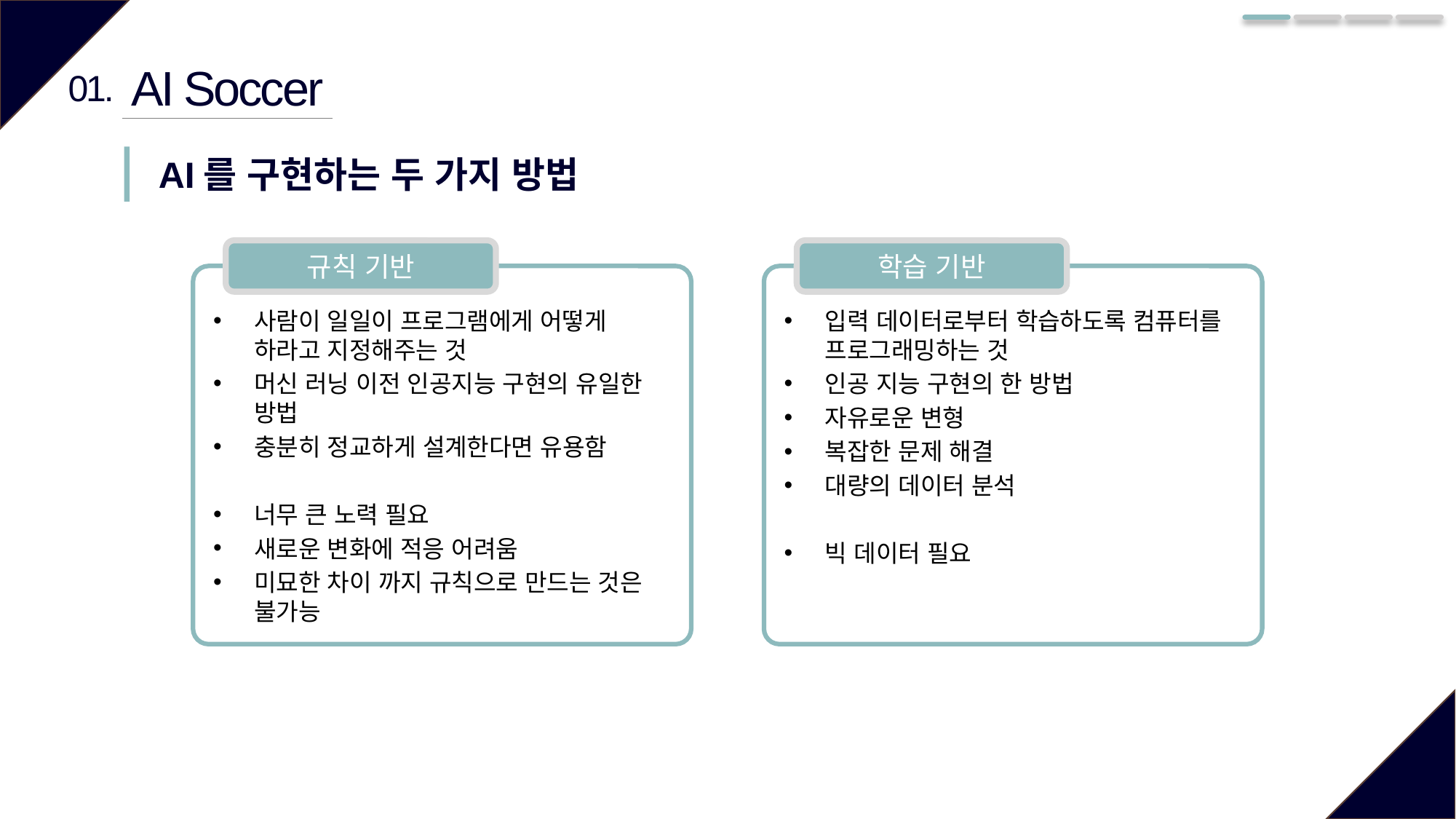

AI Soccer
01.

AI를 구현하는 두 가지 방법
규칙 기반
학습 기반

사람이 일일이 프로그램에게 어떻게 하라고 지정해주는 것
머신 러닝 이전 인공지능 구현의 유일한 방법
충분히 정교하게 설계한다면 유용함

너무 큰 노력 필요
새로운 변화에 적응 어려움
미묘한 차이 까지 규칙으로 만드는 것은 불가능
입력 데이터로부터 학습하도록 컴퓨터를 프로그래밍하는 것
인공 지능 구현의 한 방법
자유로운 변형
복잡한 문제 해결
대량의 데이터 분석

빅 데이터 필요